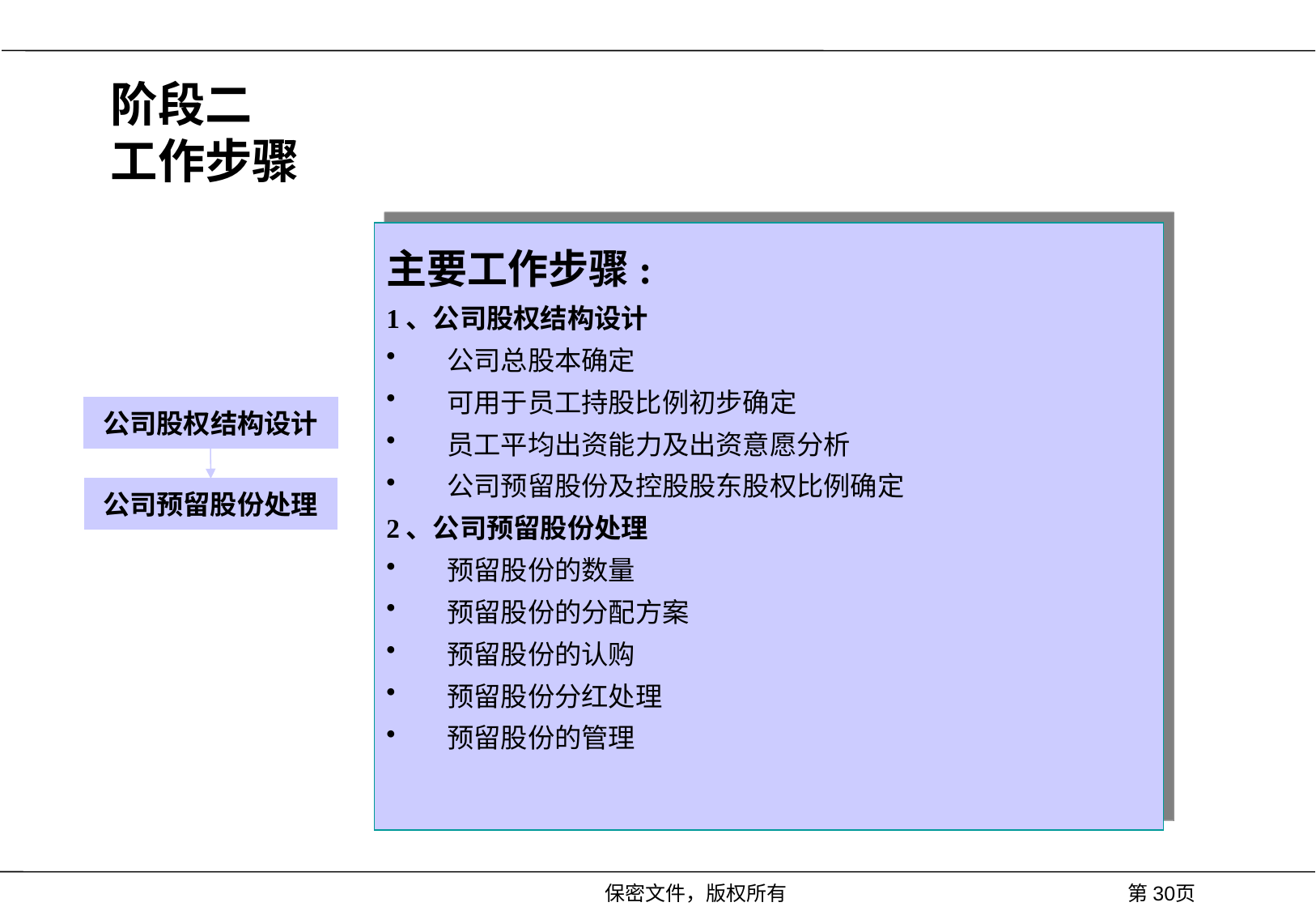

# 阶段二 工作步骤
主要工作步骤:
1、公司股权结构设计
公司总股本确定
可用于员工持股比例初步确定
员工平均出资能力及出资意愿分析
公司预留股份及控股股东股权比例确定
2、公司预留股份处理
预留股份的数量
预留股份的分配方案
预留股份的认购
预留股份分红处理
预留股份的管理
公司股权结构设计

公司预留股份处理